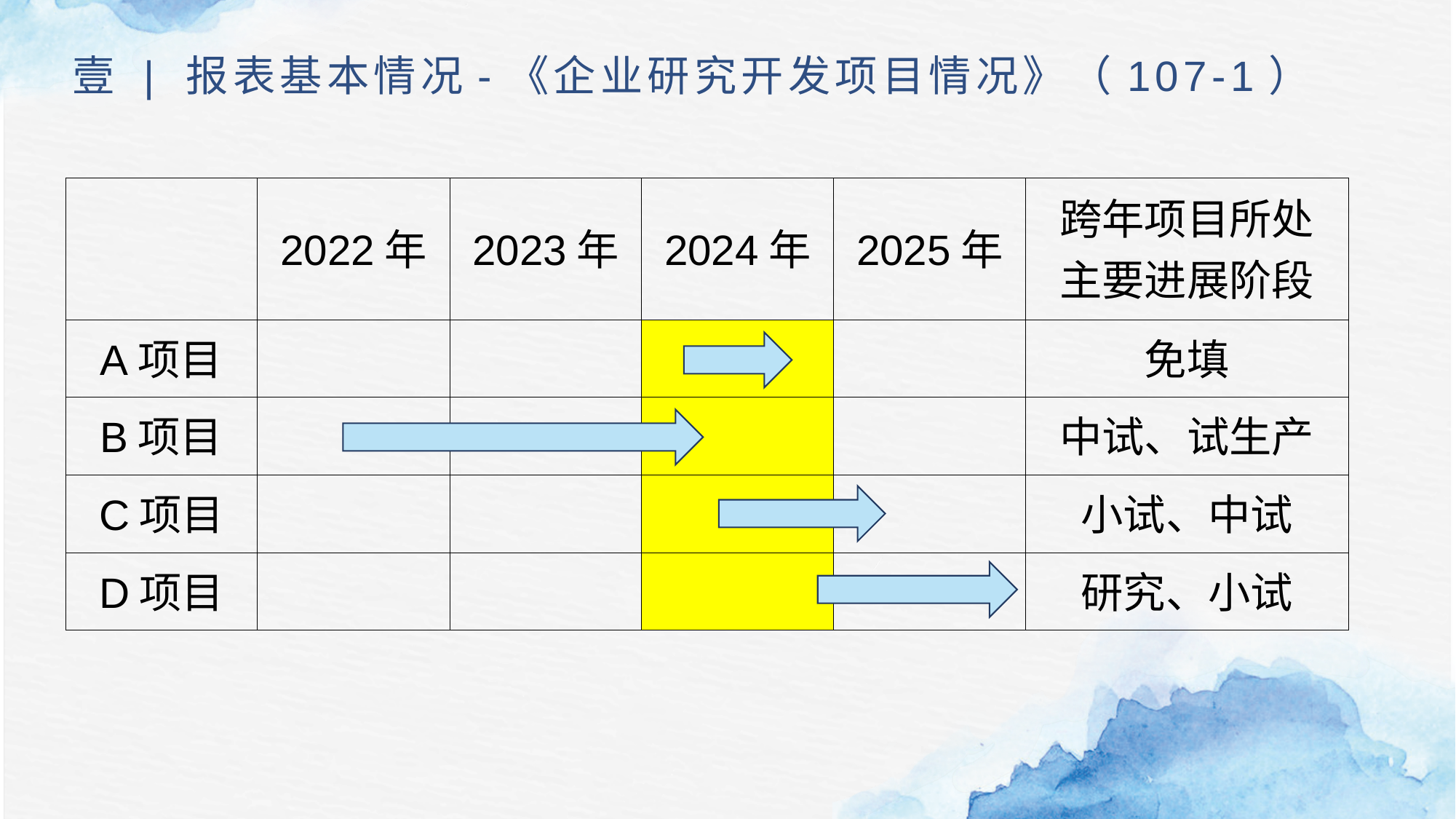

# 壹 | 报表基本情况-《企业研究开发项目情况》（107-1）
|  | 2022年 | 2023年 | 2024年 | 2025年 | 跨年项目所处 主要进展阶段 |
| --- | --- | --- | --- | --- | --- |
| A项目 |  |  |  |  | 免填 |
| B项目 |  |  |  |  | 中试、试生产 |
| C项目 |  |  |  |  | 小试、中试 |
| D项目 |  |  |  |  | 研究、小试 |